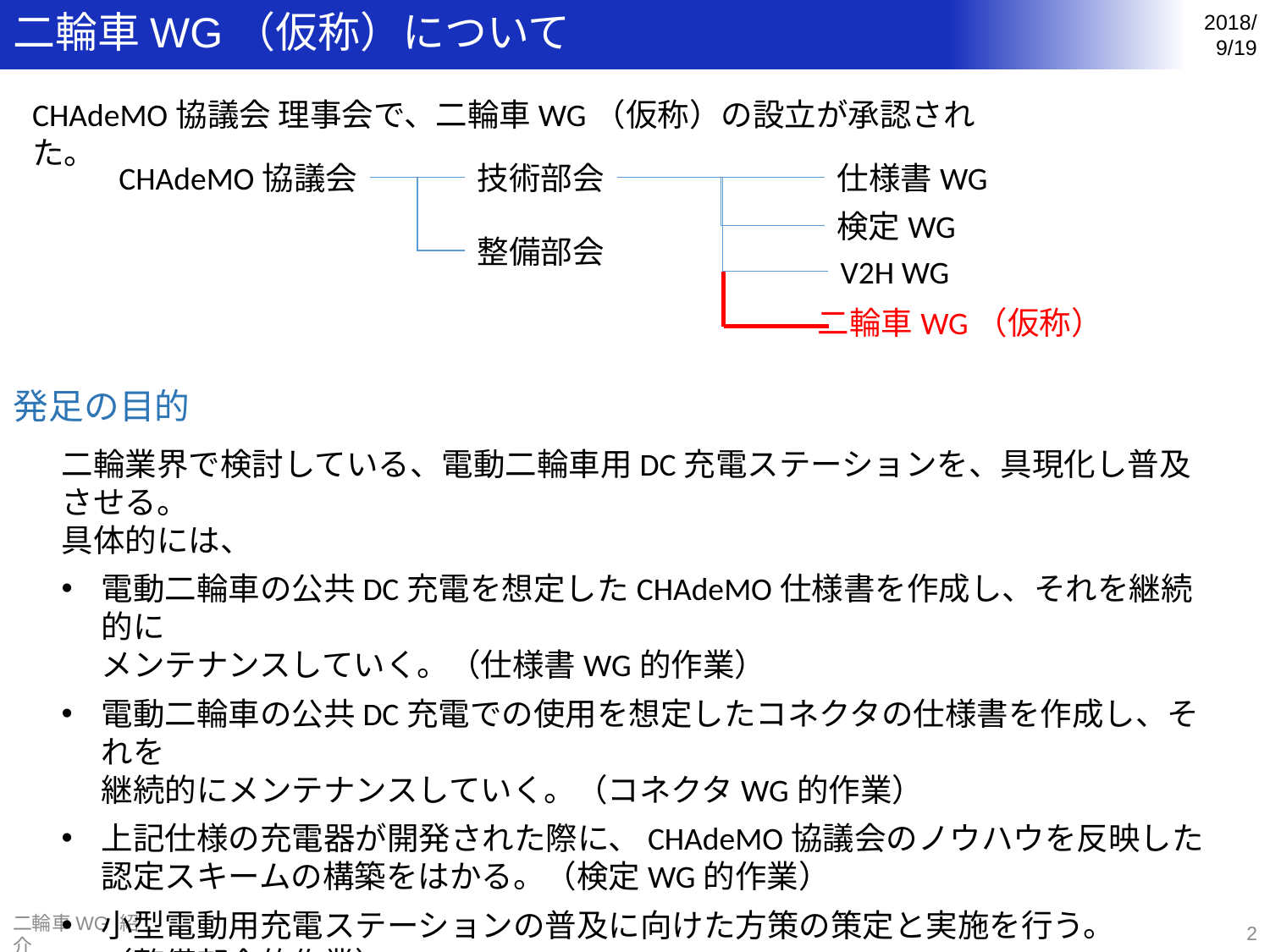

二輪車WG（仮称）について
2018/9/19
CHAdeMO協議会 理事会で、二輪車WG（仮称）の設立が承認された。
CHAdeMO協議会
技術部会
仕様書WG
検定WG
整備部会
V2H WG
二輪車WG（仮称）
発足の目的
二輪業界で検討している、電動二輪車用DC充電ステーションを、具現化し普及させる。
具体的には、
電動二輪車の公共DC充電を想定したCHAdeMO仕様書を作成し、それを継続的に
メンテナンスしていく。（仕様書WG的作業）
電動二輪車の公共DC充電での使用を想定したコネクタの仕様書を作成し、それを
継続的にメンテナンスしていく。（コネクタWG的作業）
上記仕様の充電器が開発された際に、CHAdeMO協議会のノウハウを反映した
認定スキームの構築をはかる。（検定WG的作業）
小型電動用充電ステーションの普及に向けた方策の策定と実施を行う。
（整備部会的作業）
2
二輪車WG 紹介